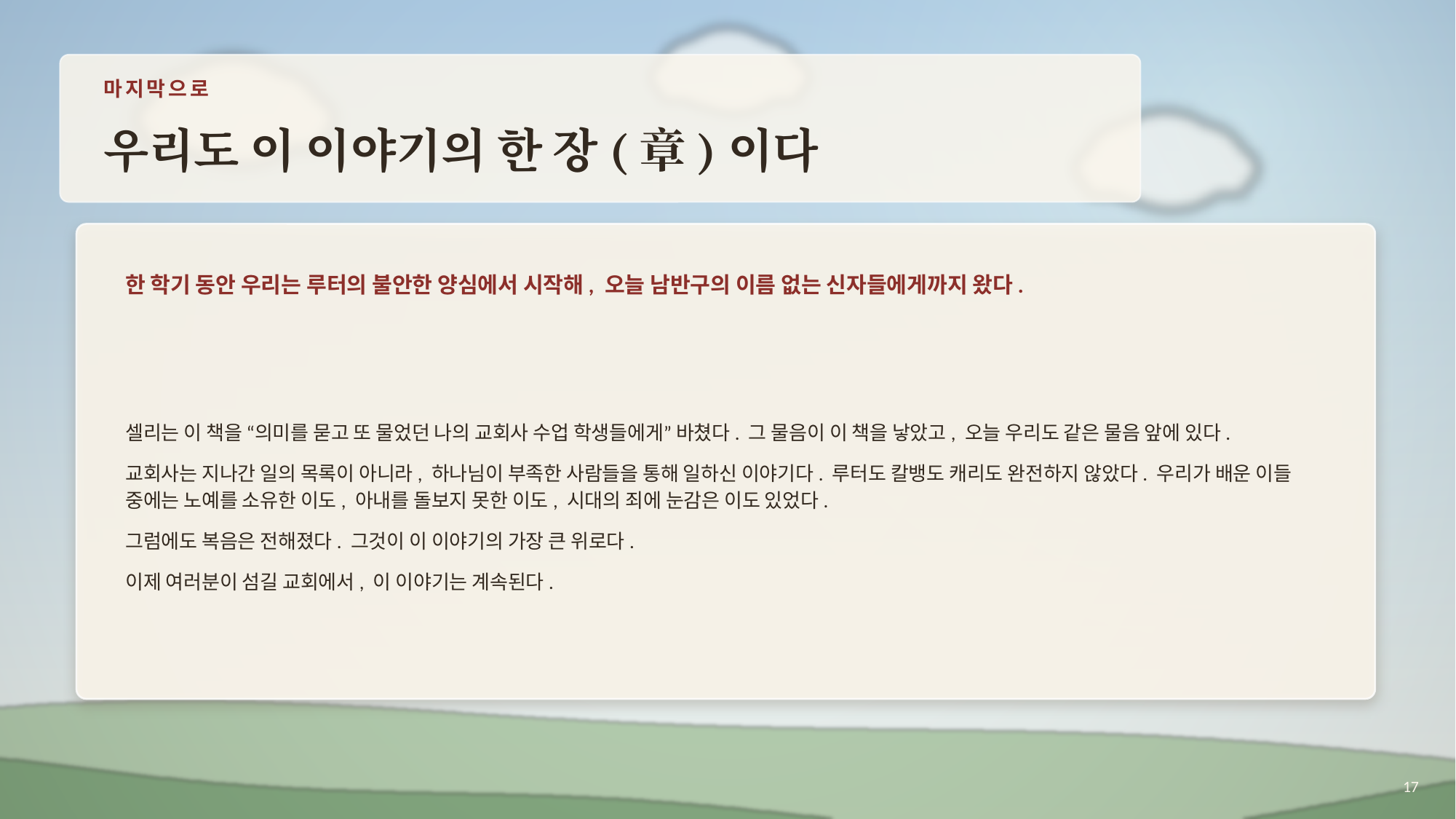

마지막으로
우리도 이 이야기의 한 장(章)이다

한 학기 동안 우리는 루터의 불안한 양심에서 시작해, 오늘 남반구의 이름 없는 신자들에게까지 왔다.
셀리는 이 책을 “의미를 묻고 또 물었던 나의 교회사 수업 학생들에게” 바쳤다. 그 물음이 이 책을 낳았고, 오늘 우리도 같은 물음 앞에 있다.
교회사는 지나간 일의 목록이 아니라, 하나님이 부족한 사람들을 통해 일하신 이야기다. 루터도 칼뱅도 캐리도 완전하지 않았다. 우리가 배운 이들 중에는 노예를 소유한 이도, 아내를 돌보지 못한 이도, 시대의 죄에 눈감은 이도 있었다.
그럼에도 복음은 전해졌다. 그것이 이 이야기의 가장 큰 위로다.
이제 여러분이 섬길 교회에서, 이 이야기는 계속된다.
17